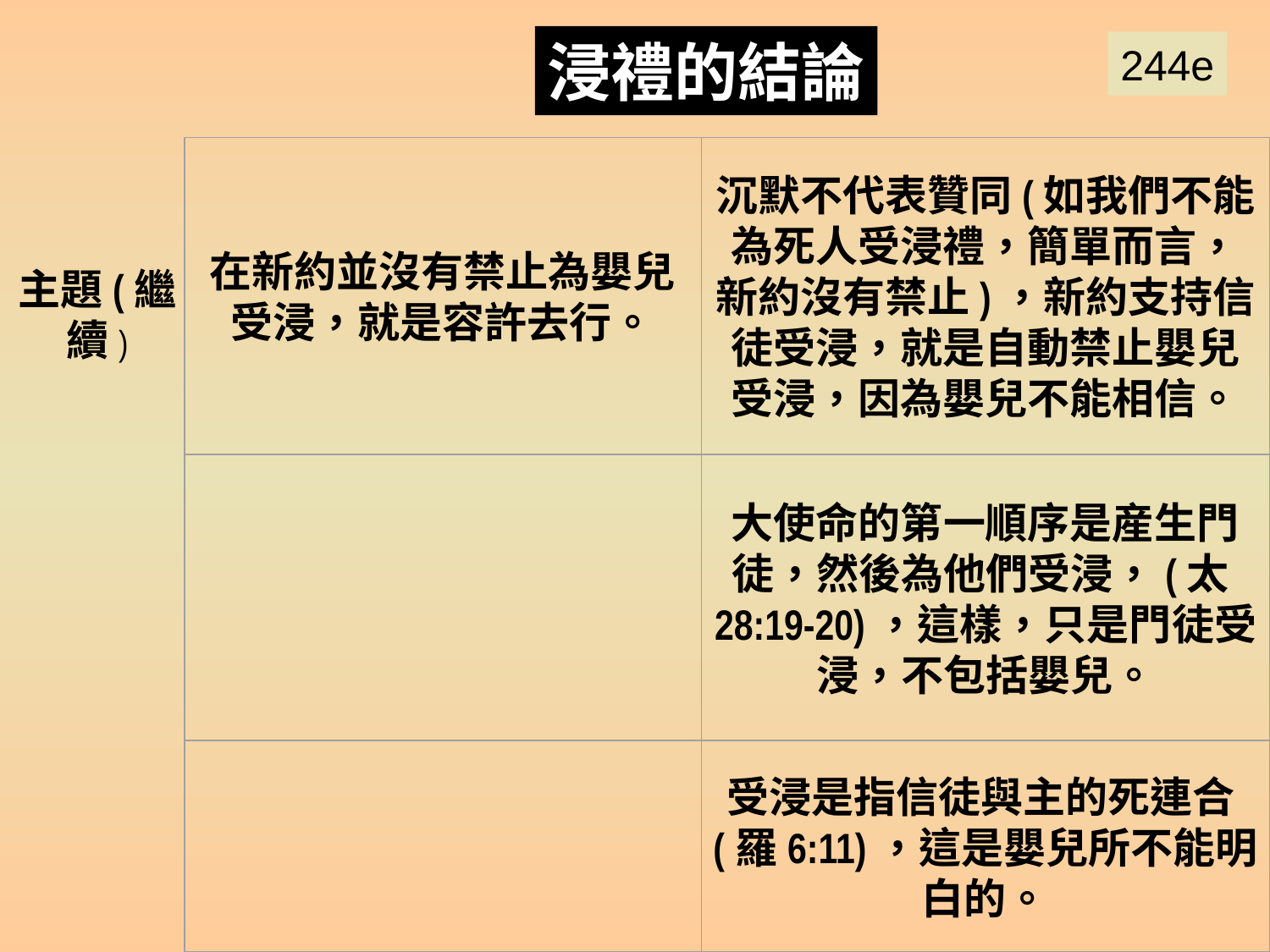

浸禮的結論
244e
Baptism Summary 6

在新約並沒有禁止為嬰兒受浸，就是容許去行。

沉默不代表贊同(如我們不能為死人受浸禮，簡單而言，新約沒有禁止)，新約支持信徒受浸，就是自動禁止嬰兒受浸，因為嬰兒不能相信。
主題(繼續)

大使命的第一順序是産生門徒，然後為他們受浸，(太28:19-20)，這樣，只是門徒受浸，不包括嬰兒。

受浸是指信徒與主的死連合(羅6:11)，這是嬰兒所不能明白的。